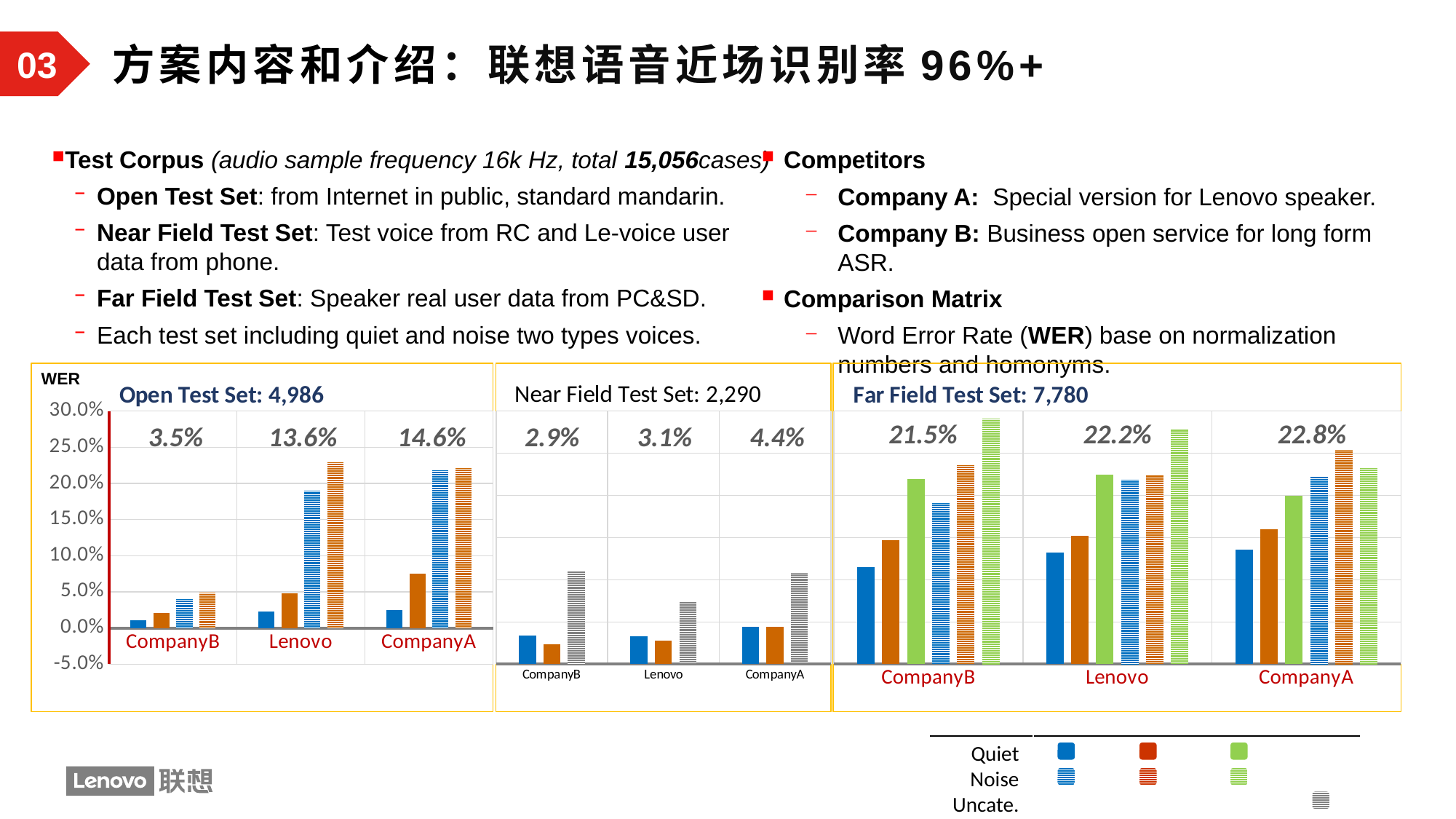

方案内容和介绍：联想语音近场识别率96%+
03
Competitors
Company A:  Special version for Lenovo speaker.
Company B: Business open service for long form ASR.
Comparison Matrix
Word Error Rate (WER) base on normalization numbers and homonyms.
Test Corpus (audio sample frequency 16k Hz, total 15,056cases)
Open Test Set: from Internet in public, standard mandarin.
Near Field Test Set: Test voice from RC and Le-voice user data from phone.
Far Field Test Set: Speaker real user data from PC&SD.
Each test set including quiet and noise two types voices.

### Chart: Open Test Set: 4,986

| Category | Male | Female | Male | Female |
|---|---|---|---|---|
| CompanyB | 0.011 | 0.021 | 0.041 | 0.05 |
| Lenovo | 0.023 | 0.048 | 0.191 | 0.23 |
| CompanyA | 0.025 | 0.075 | 0.219 | 0.222 |
WER

### Chart: Near Field Test Set: 2,290

| Category | Male | Female | UN |
|---|---|---|---|
| CompanyB | 0.034 | 0.024 | 0.111 |
| Lenovo | 0.033 | 0.028 | 0.075 |
| CompanyA | 0.044 | 0.044 | 0.109 |

### Chart: Far Field Test Set: 7,780

| Category | Male | Female | Children | Male | Female | Children |
|---|---|---|---|---|---|---|
| CompanyB | 0.115410714285714 | 0.147334405144695 | 0.219866873065015 | 0.191720047855067 | 0.236632979725064 | 0.291756681707741 |
| Lenovo | 0.132529518950437 | 0.152099678456592 | 0.224544891640867 | 0.21933196604569 | 0.225161509007595 | 0.279566469975703 |
| CompanyA | 0.135767128279883 | 0.159604501607717 | 0.199489164086687 | 0.223177177690423 | 0.25472763793861 | 0.232964248524818 |
21.5%
22.2%
22.8%
3.5%
13.6%
14.6%
2.9%
3.1%
4.4%
Background
Male       Female       Child      Uncate.
Audio source: short voice.
Quiet
Noise
Uncate.

20